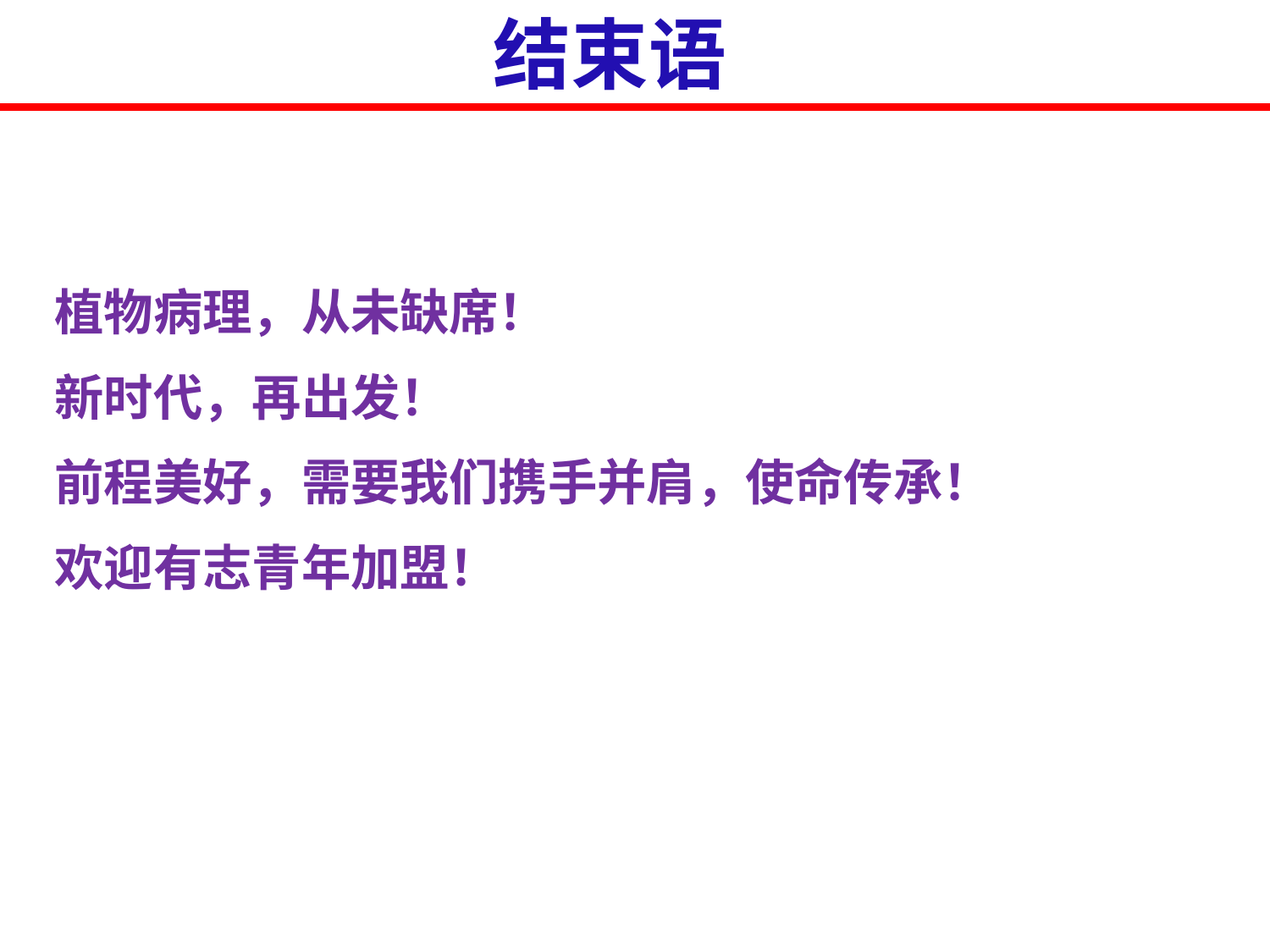

结束语
植物病理，从未缺席！
新时代，再出发！
前程美好，需要我们携手并肩，使命传承！
欢迎有志青年加盟！